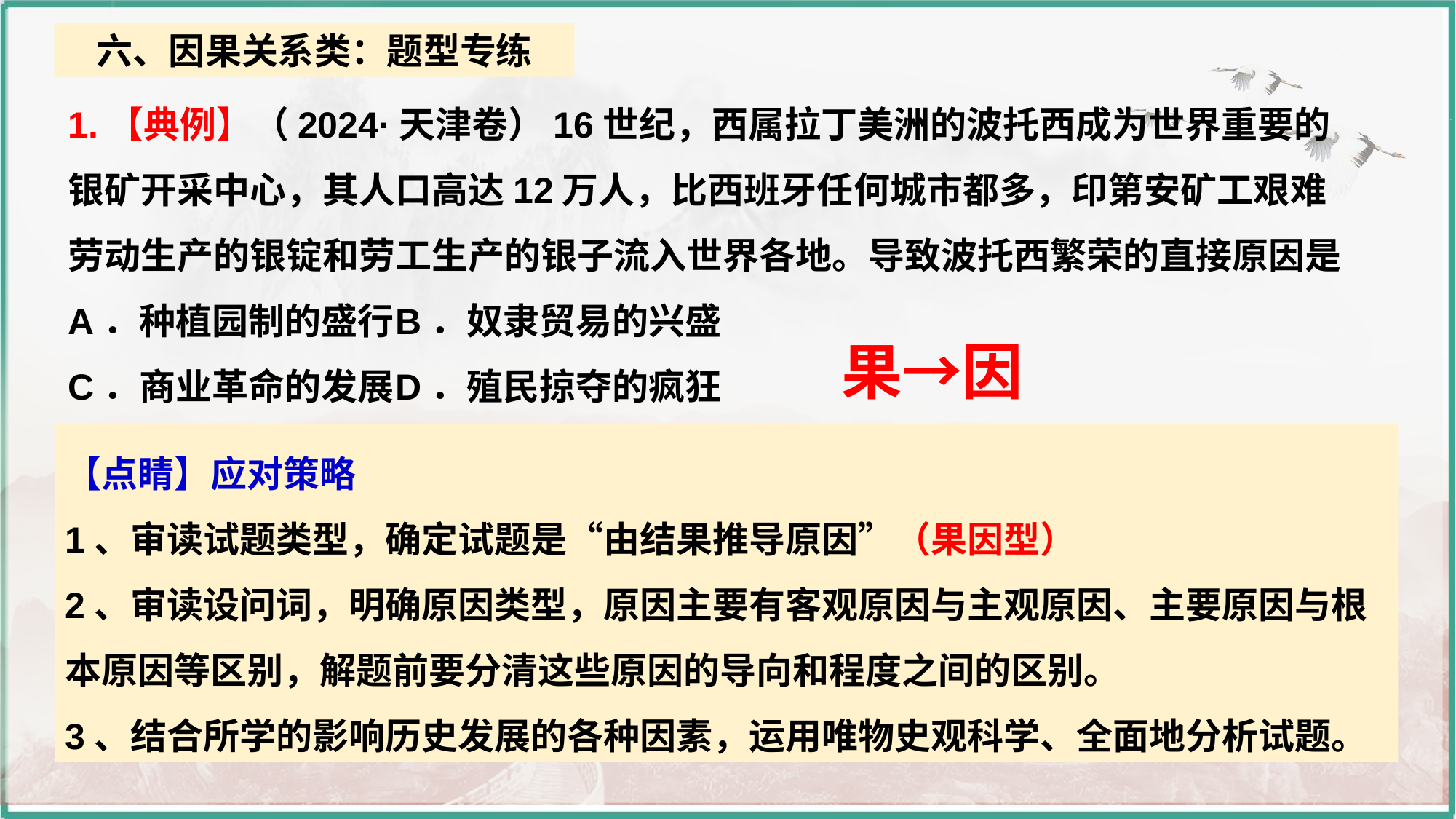

六、因果关系类：题型专练
1.【典例】（2024·天津卷）16世纪，西属拉丁美洲的波托西成为世界重要的银矿开采中心，其人口高达12万人，比西班牙任何城市都多，印第安矿工艰难劳动生产的银锭和劳工生产的银子流入世界各地。导致波托西繁荣的直接原因是A．种植园制的盛行	B．奴隶贸易的兴盛
C．商业革命的发展	D．殖民掠夺的疯狂

果→因
【点睛】应对策略
1、审读试题类型，确定试题是“由结果推导原因”（果因型）
2、审读设问词，明确原因类型，原因主要有客观原因与主观原因、主要原因与根本原因等区别，解题前要分清这些原因的导向和程度之间的区别。
3、结合所学的影响历史发展的各种因素，运用唯物史观科学、全面地分析试题。